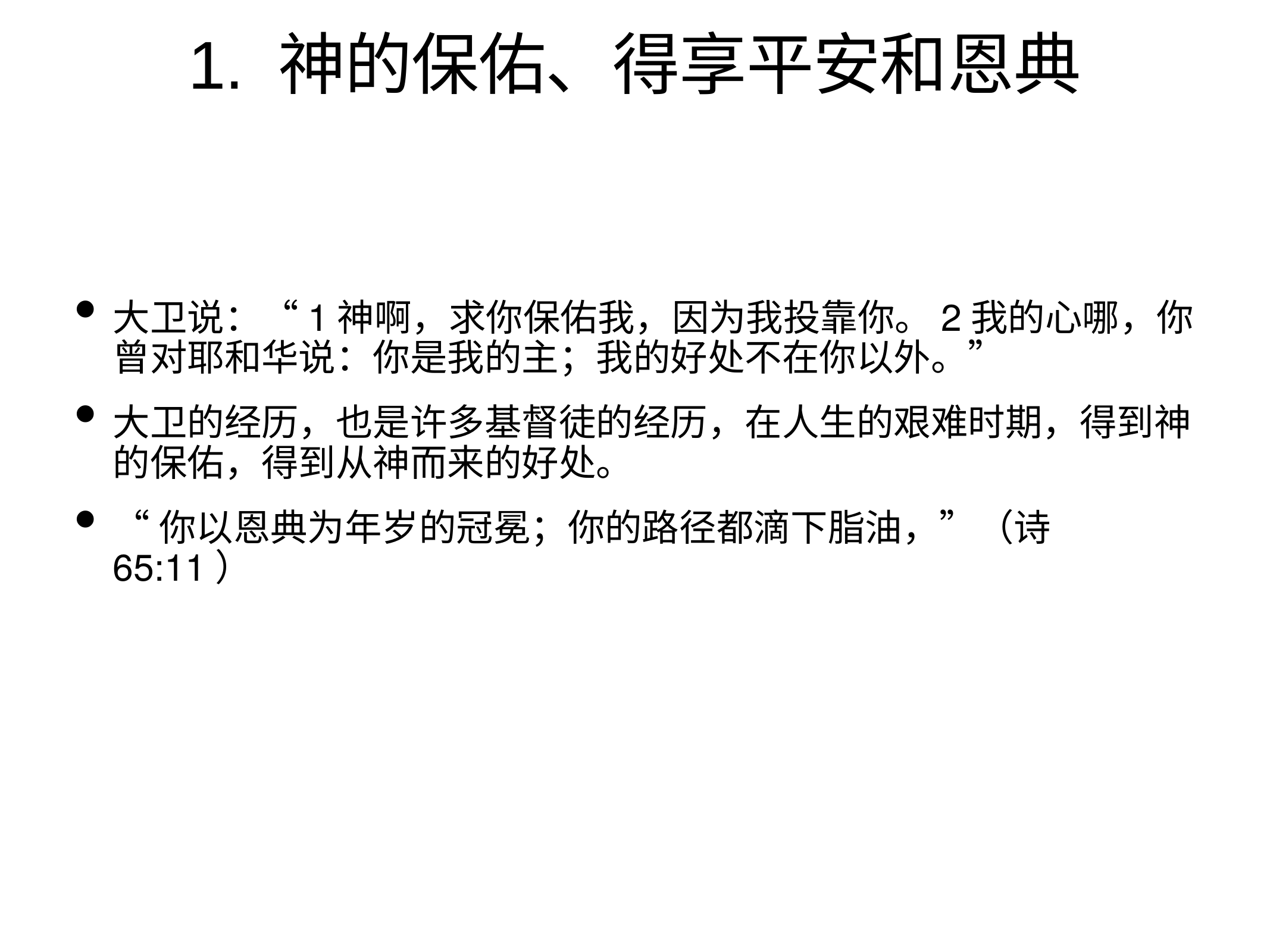

# 1. 神的保佑、得享平安和恩典

大卫说：“1神啊，求你保佑我，因为我投靠你。2我的心哪，你曾对耶和华说：你是我的主；我的好处不在你以外。”
大卫的经历，也是许多基督徒的经历，在人生的艰难时期，得到神的保佑，得到从神而来的好处。
“你以恩典为年岁的冠冕；你的路径都滴下脂油，”（诗65:11）